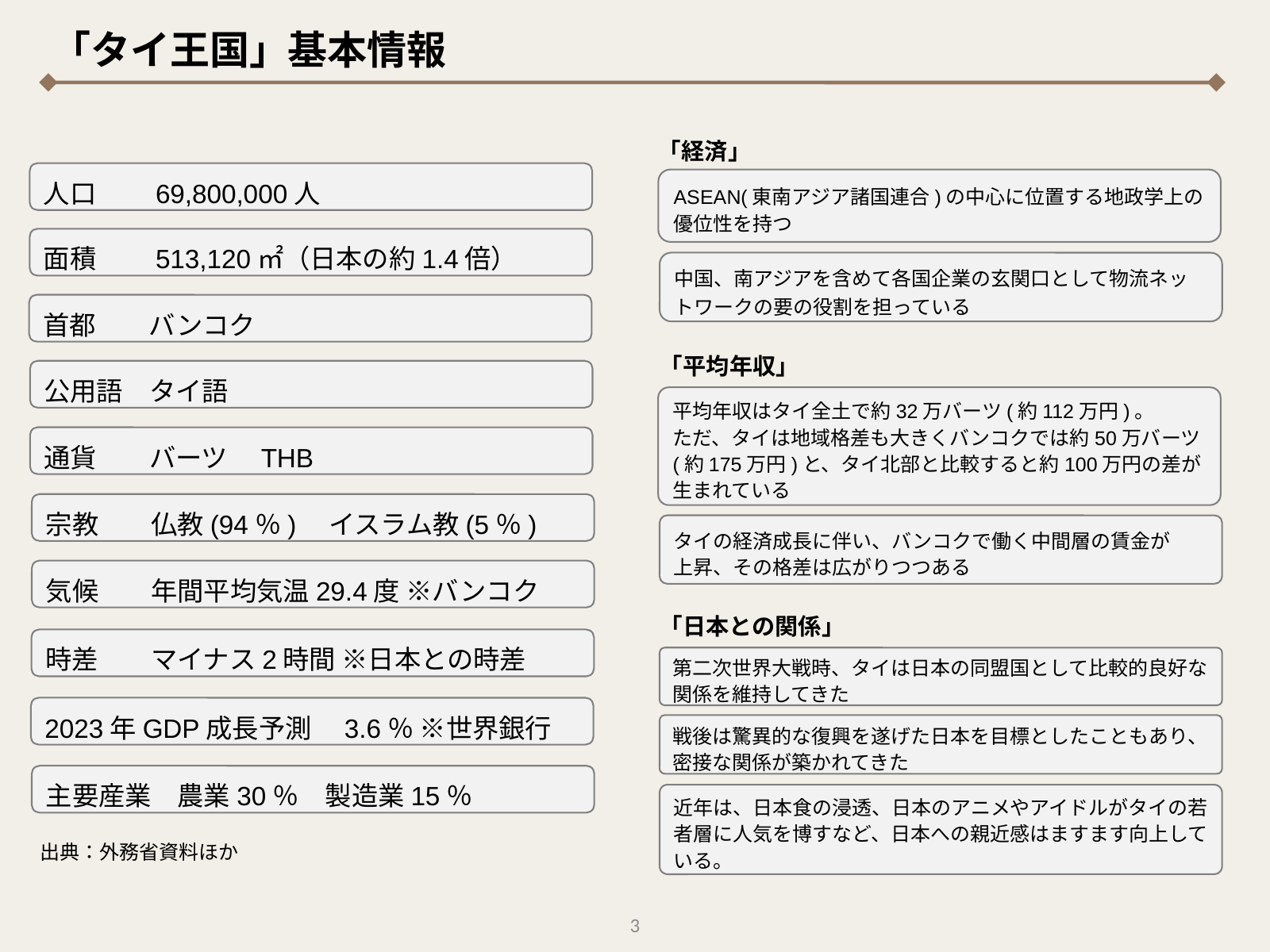

｢タイ王国｣  基本情報

｢経済｣
人口　　69,800,000人
ASEAN(東南アジア諸国連合)の中心に位置する地政学上の優位性を持つ
面積　　513,120㎡（日本の約1.4倍）
中国、南アジアを含めて各国企業の玄関口として物流ネットワークの要の役割を担っている
首都　　バンコク
｢平均年収｣
公用語　タイ語
平均年収はタイ全土で約32万バーツ(約112万円)。
ただ、タイは地域格差も大きくバンコクでは約50万バーツ(約175万円)と、タイ北部と比較すると約100万円の差が
生まれている
通貨　　バーツ　THB
宗教　　仏教(94％)　イスラム教(5％)
タイの経済成長に伴い、バンコクで働く中間層の賃金が
上昇、その格差は広がりつつある
気候　　年間平均気温29.4度 ※バンコク
｢日本との関係｣
時差　　マイナス2時間 ※日本との時差
第二次世界大戦時、タイは日本の同盟国として比較的良好な関係を維持してきた
2023年GDP成長予測　3.6％ ※世界銀行
戦後は驚異的な復興を遂げた日本を目標としたこともあり、密接な関係が築かれてきた
主要産業　農業30％　製造業15％
近年は、日本食の浸透、日本のアニメやアイドルがタイの若者層に人気を博すなど、日本への親近感はますます向上している。
出典：外務省資料ほか
3